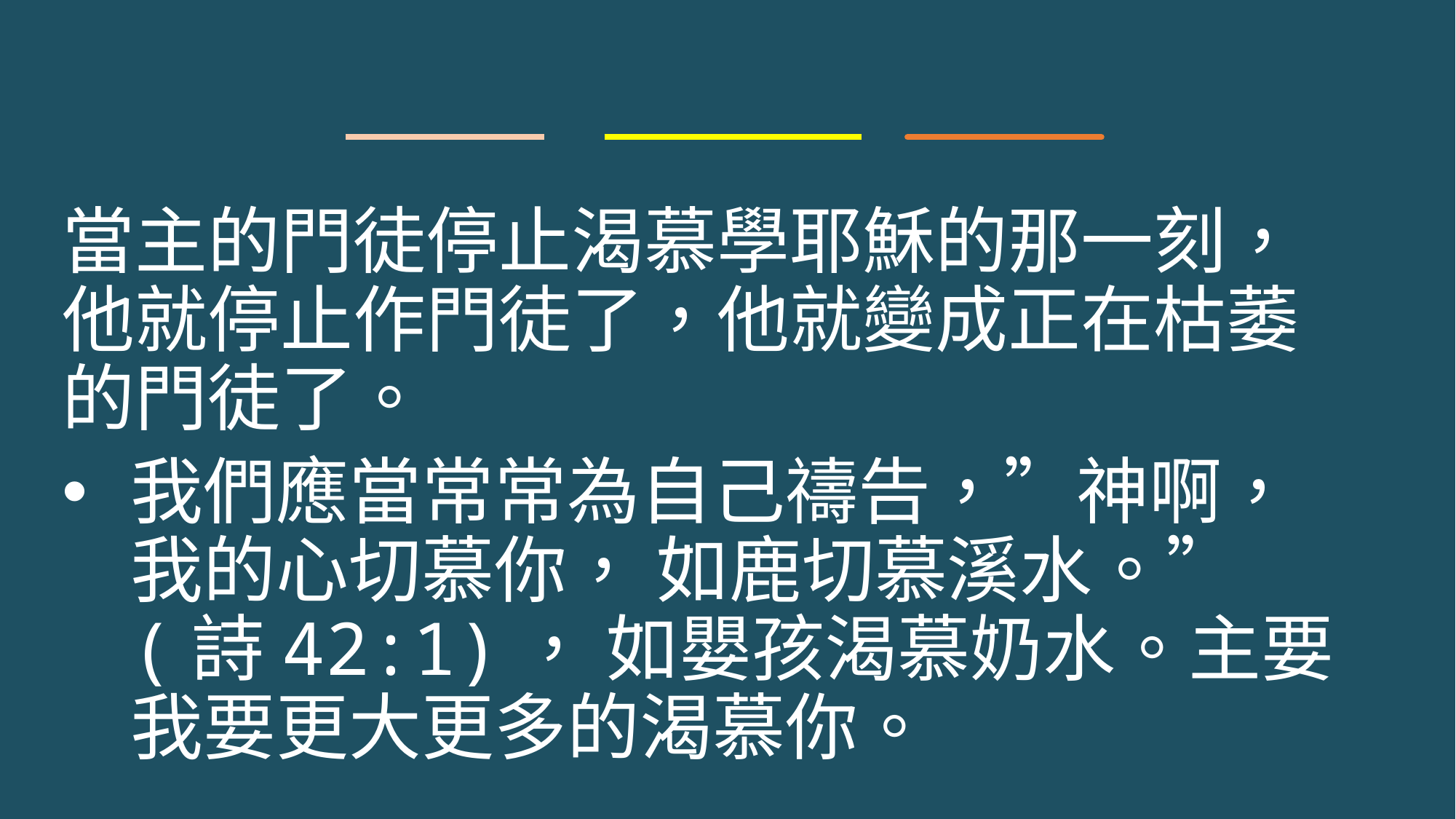

當主的門徒停止渴慕學耶穌的那一刻，他就停止作門徒了，他就變成正在枯萎的門徒了。
我們應當常常為自己禱告，”神啊，我的心切慕你， 如鹿切慕溪水。” (詩42:1)， 如嬰孩渴慕奶水。主要我要更大更多的渴慕你。